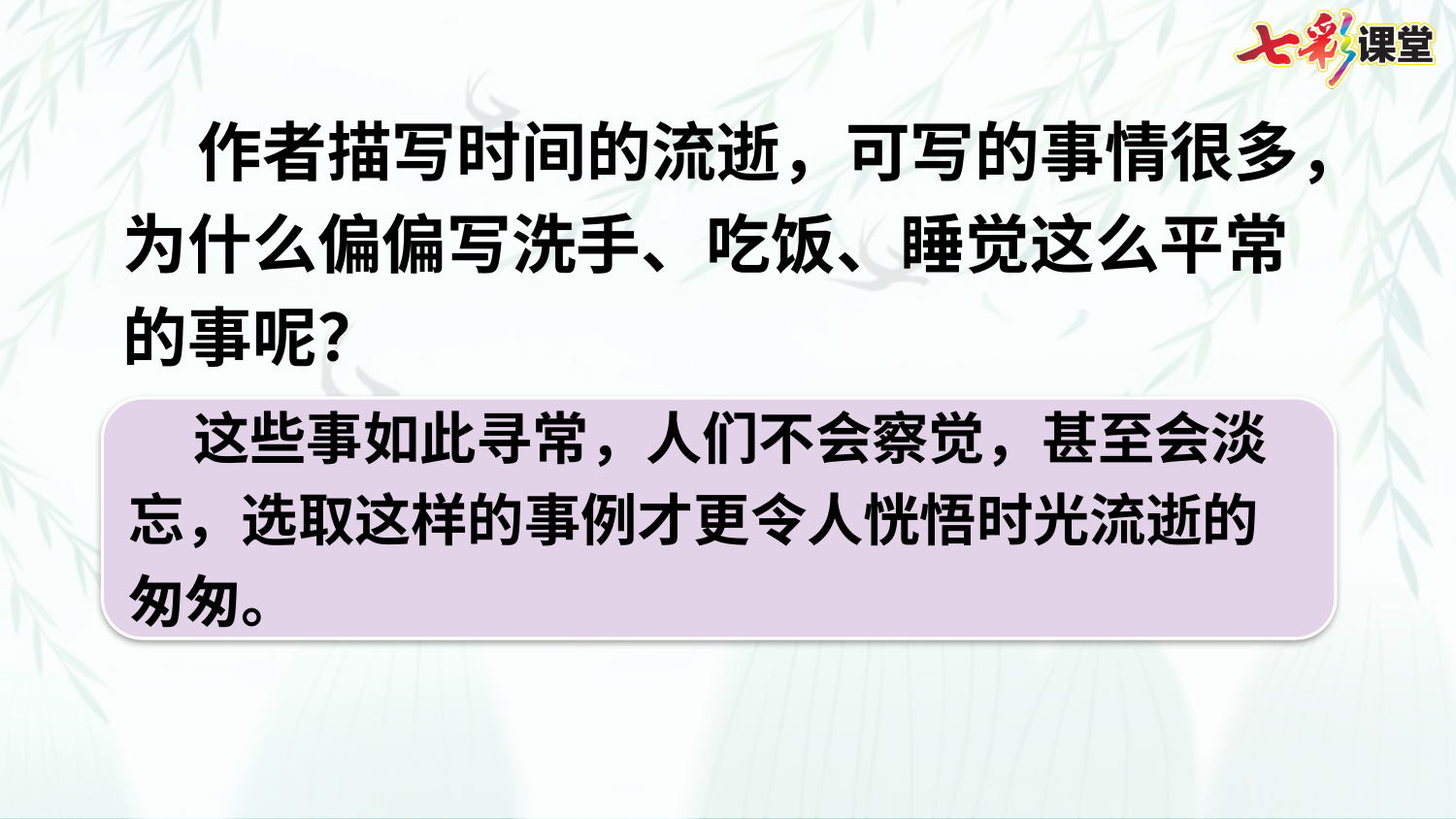

作者描写时间的流逝，可写的事情很多，为什么偏偏写洗手、吃饭、睡觉这么平常的事呢？

    这些事如此寻常，人们不会察觉，甚至会淡忘，选取这样的事例才更令人恍悟时光流逝的匆匆。